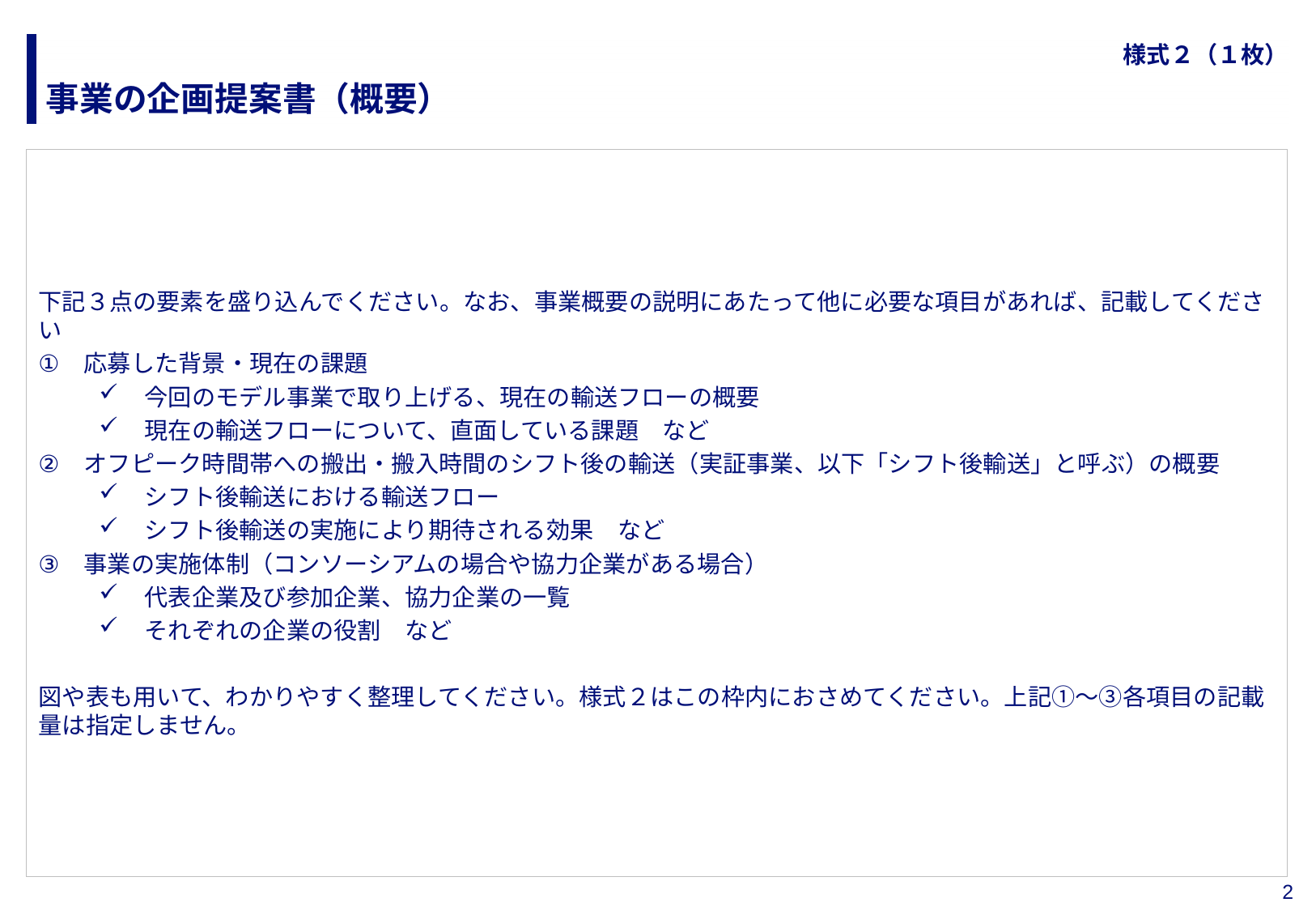

# 様式２（１枚）
事業の企画提案書（概要）
下記３点の要素を盛り込んでください。なお、事業概要の説明にあたって他に必要な項目があれば、記載してください
応募した背景・現在の課題
今回のモデル事業で取り上げる、現在の輸送フローの概要
現在の輸送フローについて、直面している課題　など
オフピーク時間帯への搬出・搬入時間のシフト後の輸送（実証事業、以下「シフト後輸送」と呼ぶ）の概要
シフト後輸送における輸送フロー
シフト後輸送の実施により期待される効果　など
事業の実施体制（コンソーシアムの場合や協力企業がある場合）
代表企業及び参加企業、協力企業の一覧
それぞれの企業の役割　など

図や表も用いて、わかりやすく整理してください。様式２はこの枠内におさめてください。上記①～③各項目の記載量は指定しません。